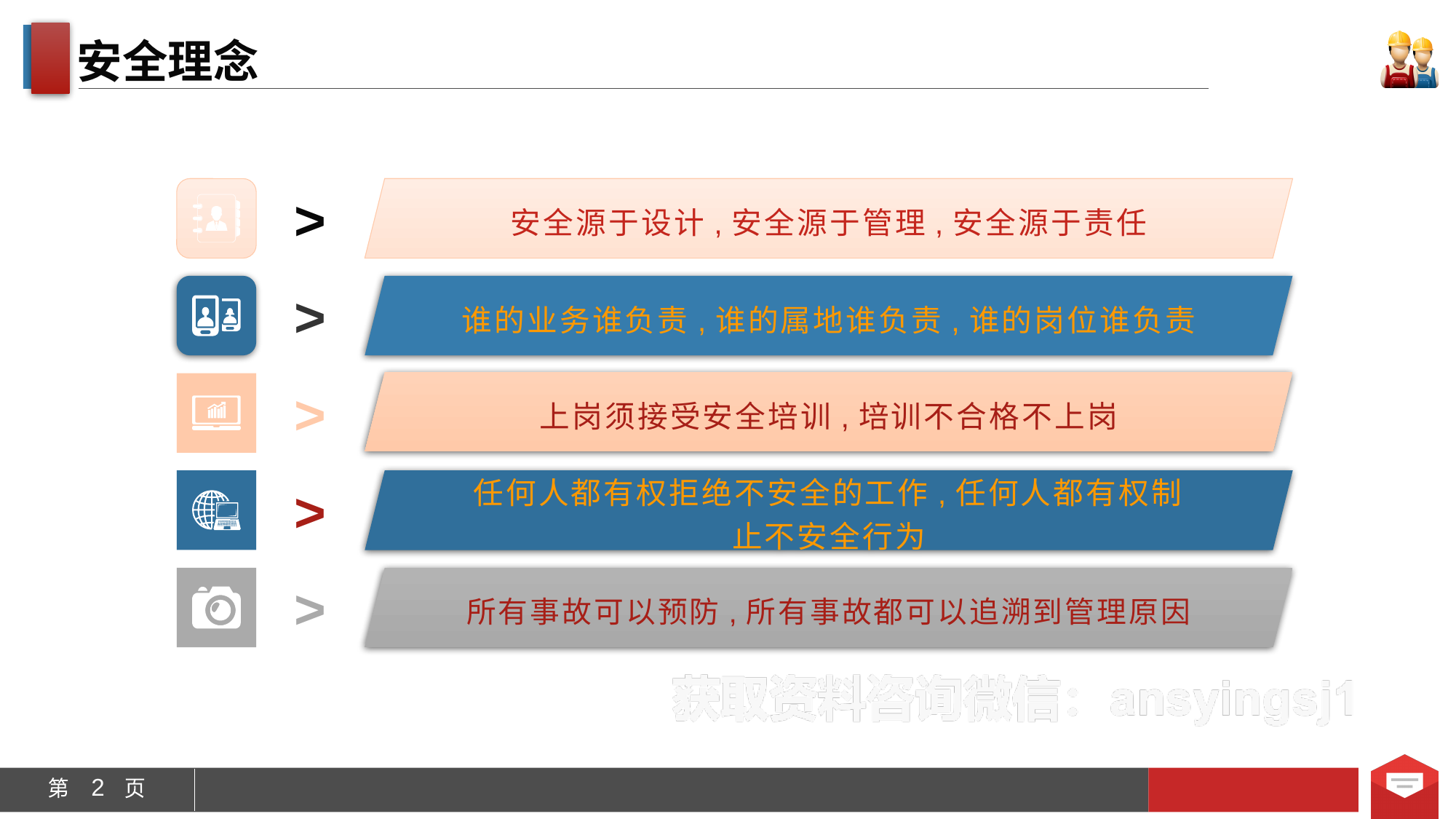

安全理念
安全源于设计,安全源于管理,安全源于责任

>

谁的业务谁负责,谁的属地谁负责,谁的岗位谁负责
>

上岗须接受安全培训,培训不合格不上岗

>

任何人都有权拒绝不安全的工作,任何人都有权制止不安全行为
>

所有事故可以预防,所有事故都可以追溯到管理原因
>